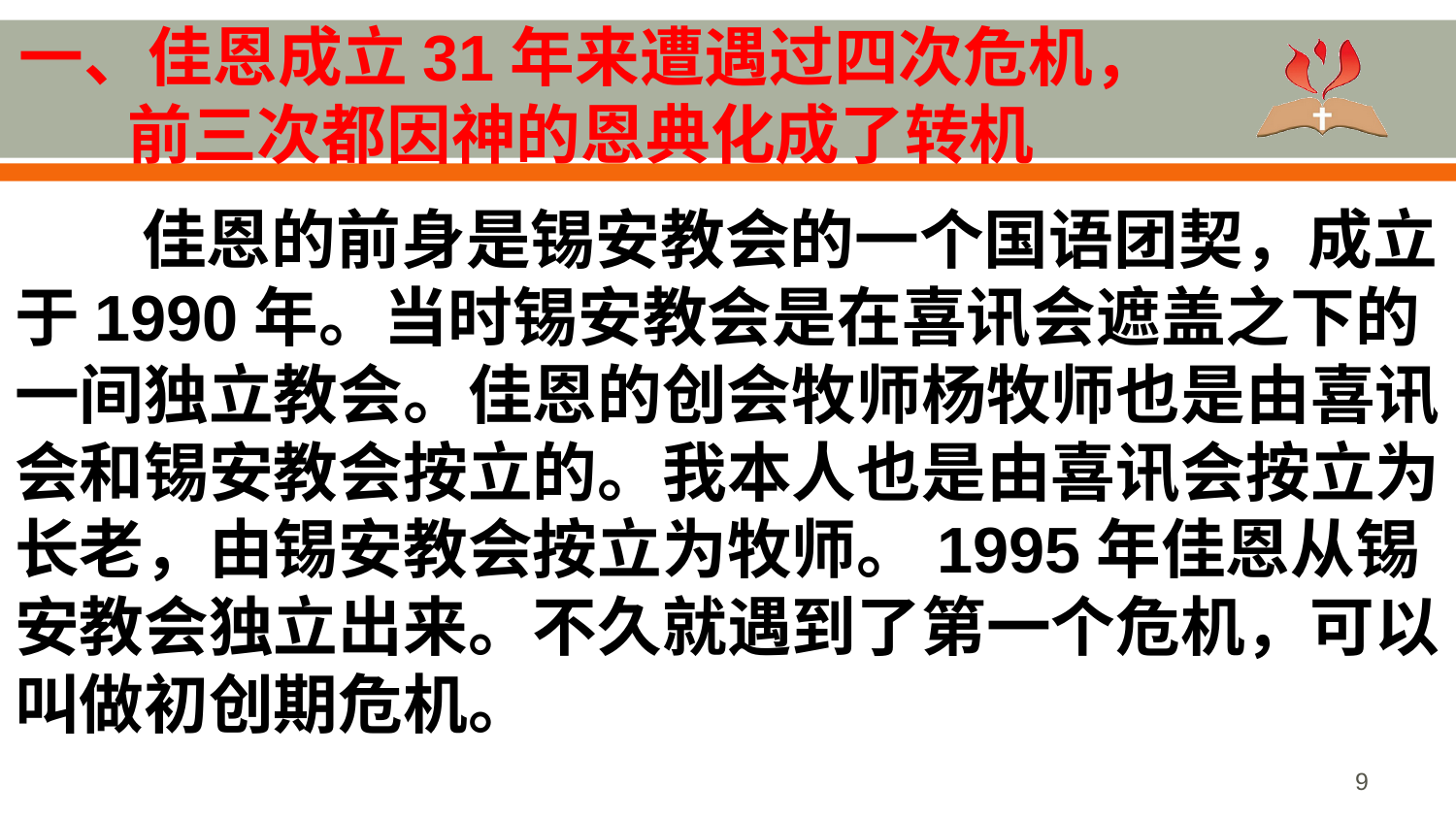

# 一、佳恩成立31年来遭遇过四次危机，前三次都因神的恩典化成了转机
佳恩的前身是锡安教会的一个国语团契，成立于1990年。当时锡安教会是在喜讯会遮盖之下的一间独立教会。佳恩的创会牧师杨牧师也是由喜讯会和锡安教会按立的。我本人也是由喜讯会按立为长老，由锡安教会按立为牧师。1995年佳恩从锡安教会独立出来。不久就遇到了第一个危机，可以叫做初创期危机。

9